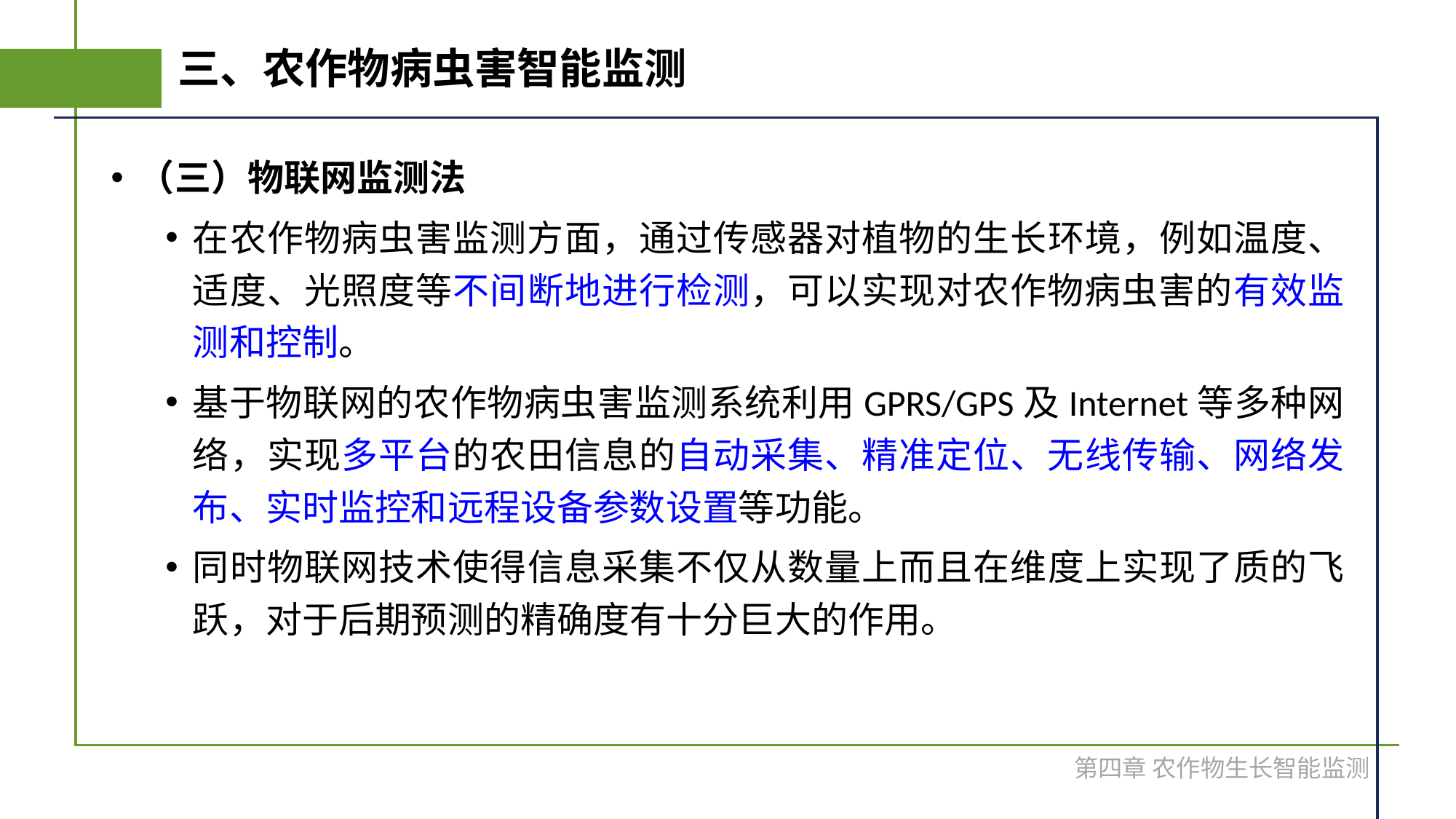

# 三、农作物病虫害智能监测
（三）物联网监测法
在农作物病虫害监测方面，通过传感器对植物的生长环境，例如温度、适度、光照度等不间断地进行检测，可以实现对农作物病虫害的有效监测和控制。
基于物联网的农作物病虫害监测系统利用GPRS/GPS及Internet等多种网络，实现多平台的农田信息的自动采集、精准定位、无线传输、网络发布、实时监控和远程设备参数设置等功能。
同时物联网技术使得信息采集不仅从数量上而且在维度上实现了质的飞跃，对于后期预测的精确度有十分巨大的作用。
第四章 农作物生长智能监测